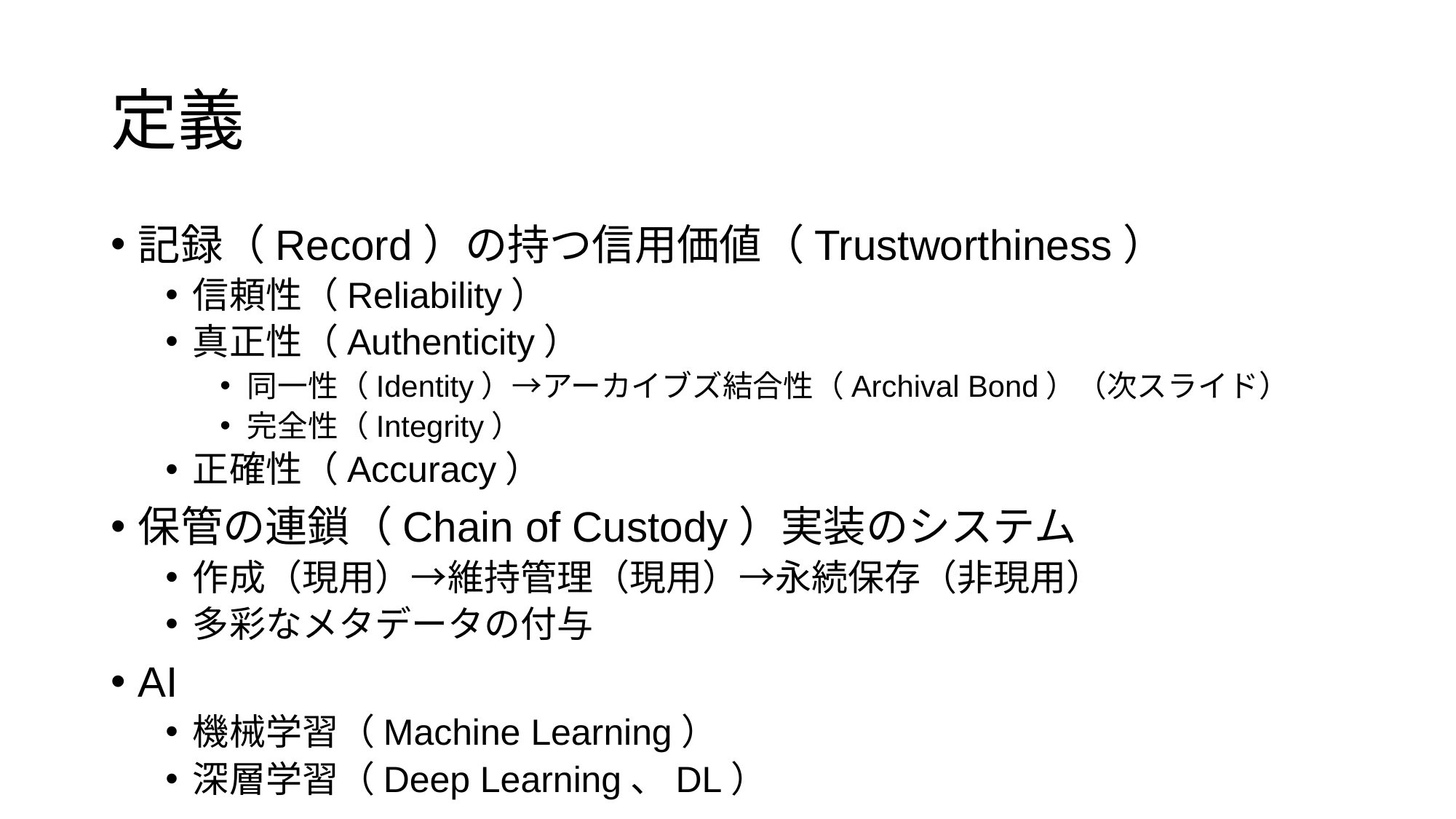

# 定義
記録（Record）の持つ信用価値（Trustworthiness）
信頼性（Reliability）
真正性（Authenticity）
同一性（Identity）→アーカイブズ結合性（Archival Bond）（次スライド）
完全性（Integrity）
正確性（Accuracy）
保管の連鎖（Chain of Custody）実装のシステム
作成（現用）→維持管理（現用）→永続保存（非現用）
多彩なメタデータの付与
AI
機械学習（Machine Learning）
深層学習（Deep Learning、DL）